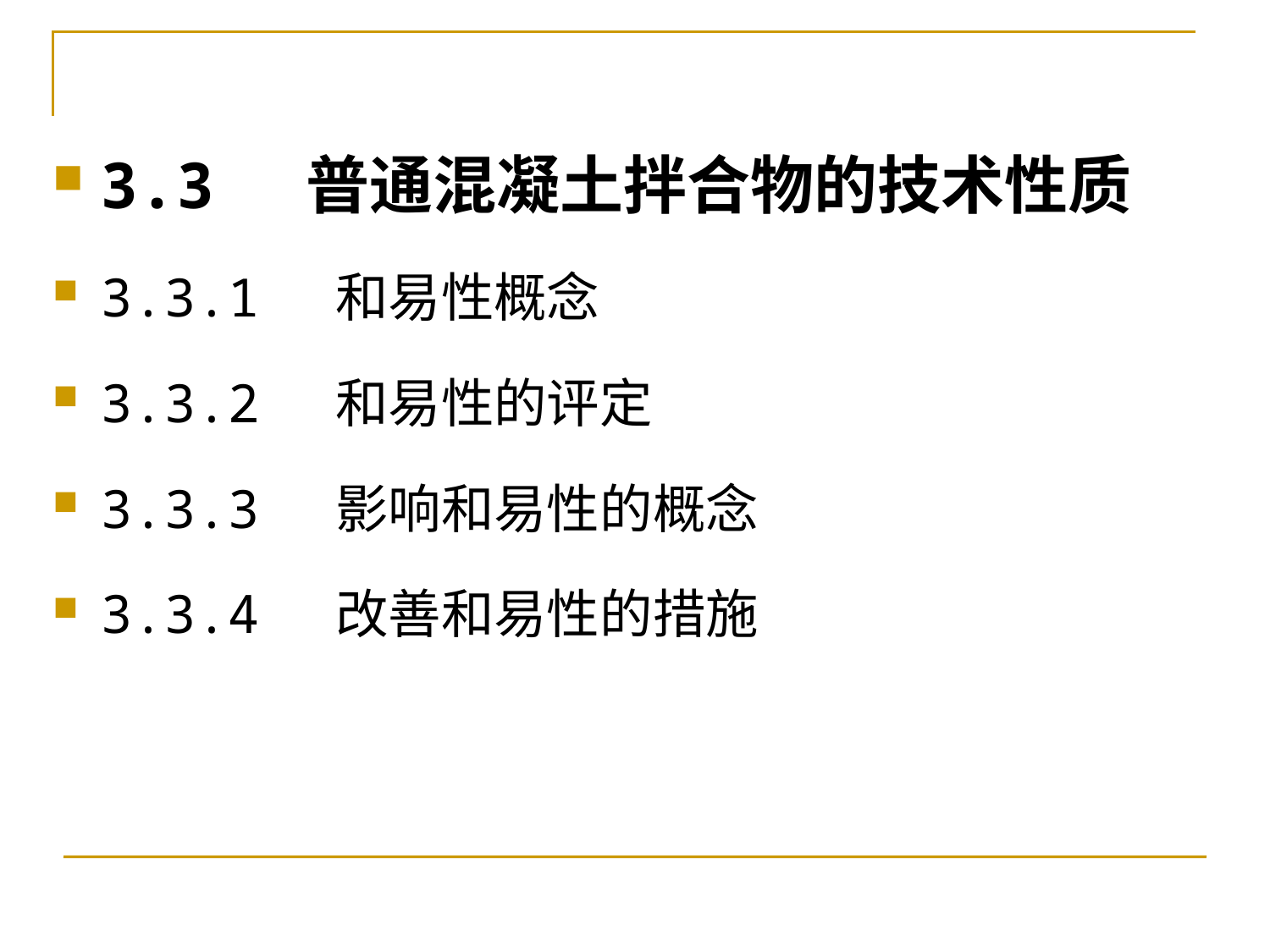

3.3  普通混凝土拌合物的技术性质
3.3.1  和易性概念
3.3.2  和易性的评定
3.3.3  影响和易性的概念
3.3.4  改善和易性的措施